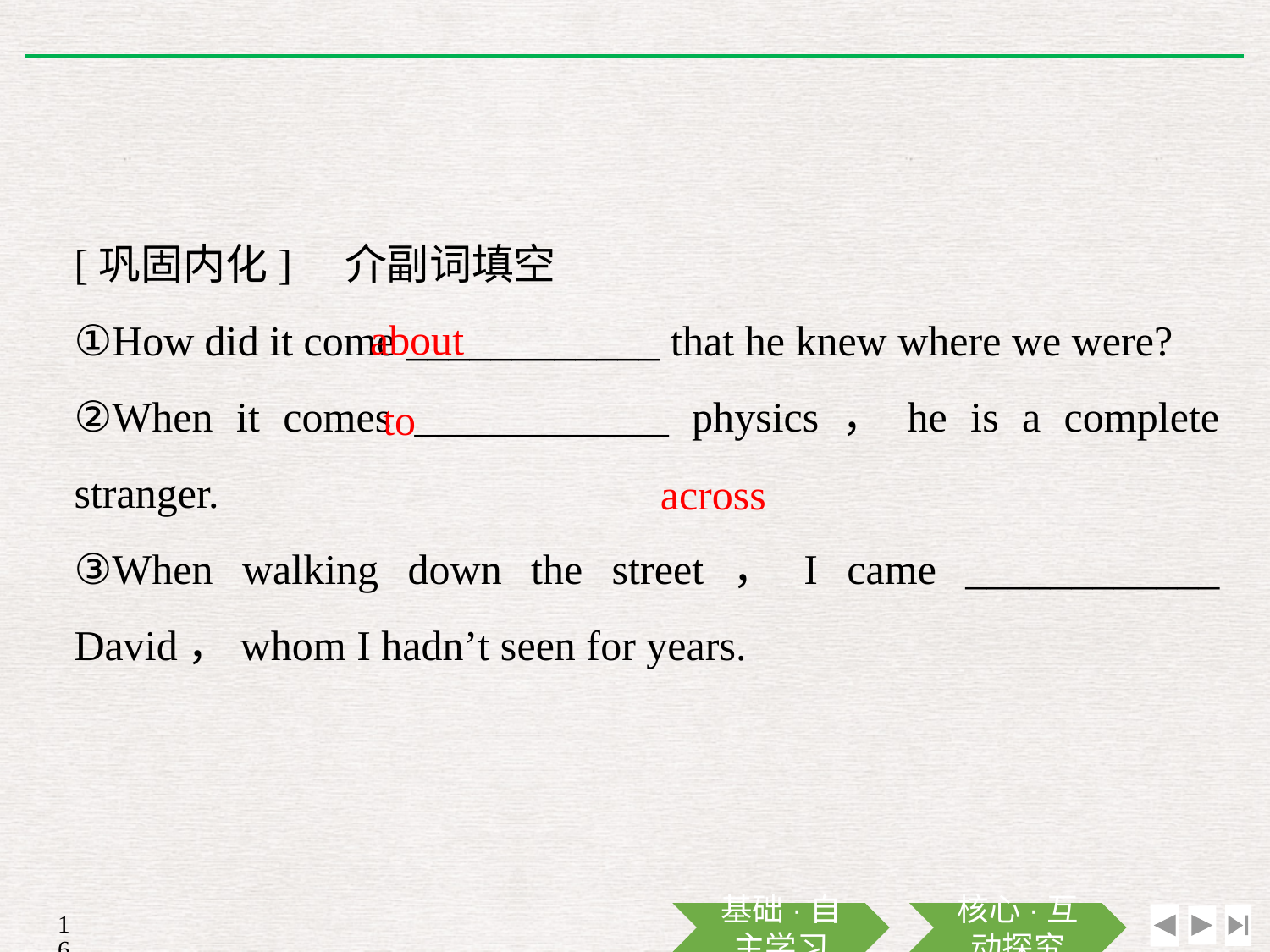

[巩固内化]　介副词填空
①How did it come ____________ that he knew where we were?
②When it comes ____________ physics，he is a complete stranger.
③When walking down the street，I came ____________ David，whom I hadn’t seen for years.
about
to
across